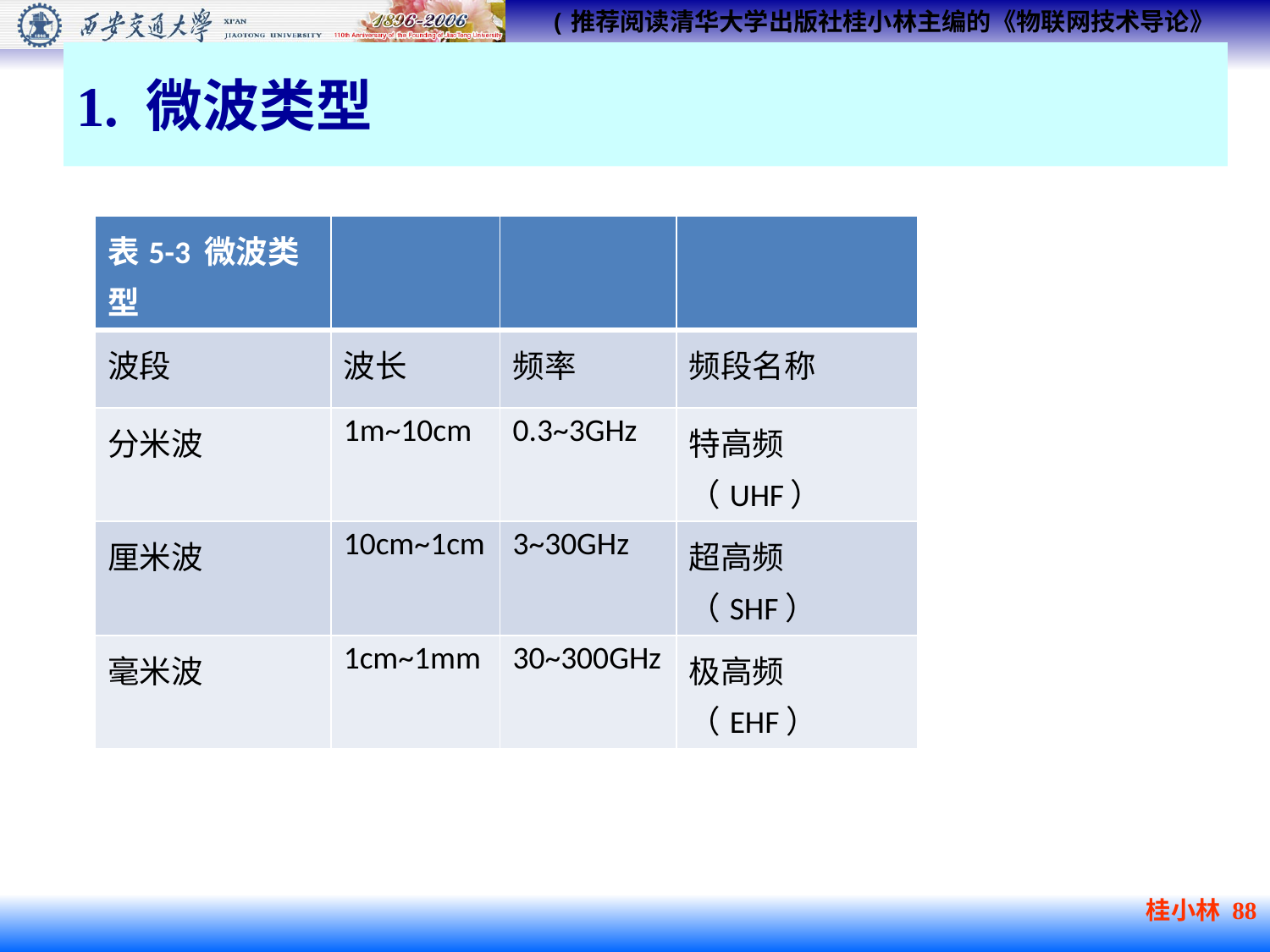

# 1. 微波类型

| 表5-3 微波类型 |  |  |  |
| --- | --- | --- | --- |
| 波段 | 波长 | 频率 | 频段名称 |
| 分米波 | 1m~10cm | 0.3~3GHz | 特高频（UHF） |
| 厘米波 | 10cm~1cm | 3~30GHz | 超高频（SHF） |
| 毫米波 | 1cm~1mm | 30~300GHz | 极高频（EHF） |
桂小林 88